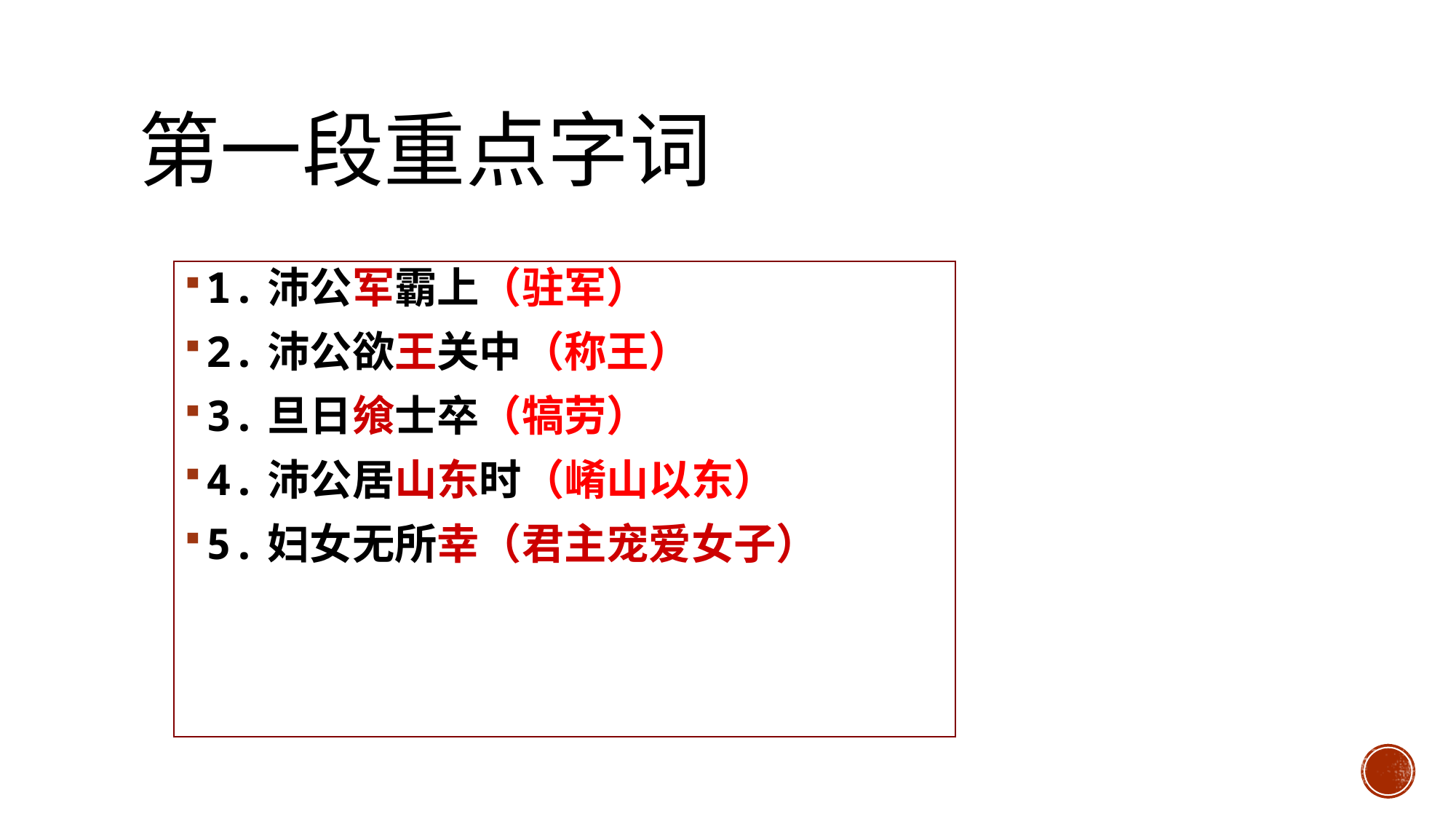

# 第一段重点字词
1.沛公军霸上（驻军）
2.沛公欲王关中（称王）
3.旦日飨士卒（犒劳）
4.沛公居山东时（崤山以东）
5.妇女无所幸（君主宠爱女子）